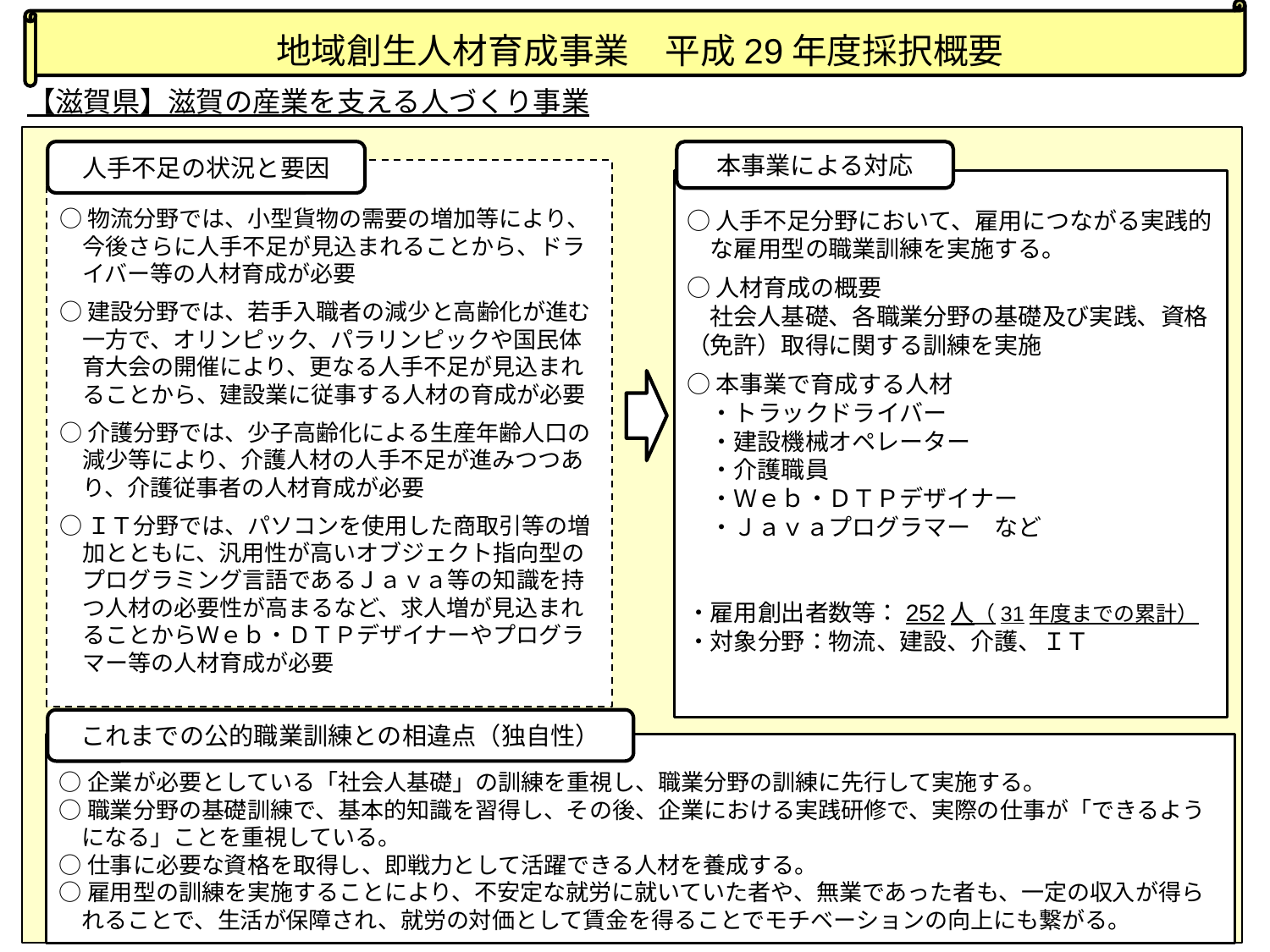

# 地域創生人材育成事業　平成29年度採択概要
 【滋賀県】滋賀の産業を支える人づくり事業

人手不足の状況と要因
本事業による対応

○物流分野では、小型貨物の需要の増加等により、
　今後さらに人手不足が見込まれることから、ドラ
　イバー等の人材育成が必要
○建設分野では、若手入職者の減少と高齢化が進む
　一方で、オリンピック、パラリンピックや国民体
　育大会の開催により、更なる人手不足が見込まれ
　ることから、建設業に従事する人材の育成が必要
○介護分野では、少子高齢化による生産年齢人口の
　減少等により、介護人材の人手不足が進みつつあ
　り、介護従事者の人材育成が必要
○ＩＴ分野では、パソコンを使用した商取引等の増
　加とともに、汎用性が高いオブジェクト指向型の
　プログラミング言語であるＪａｖａ等の知識を持
　つ人材の必要性が高まるなど、求人増が見込まれ
　ることからＷｅｂ・ＤＴＰデザイナーやプログラ
　マー等の人材育成が必要

○人手不足分野において、雇用につながる実践的
　な雇用型の職業訓練を実施する。
○人材育成の概要
　社会人基礎、各職業分野の基礎及び実践、資格（免許）取得に関する訓練を実施
○本事業で育成する人材
　・トラックドライバー
　・建設機械オペレーター
　・介護職員
　・Ｗｅｂ・ＤＴＰデザイナー
　・Ｊａｖａプログラマー　など

・雇用創出者数等：252人（31年度までの累計）
・対象分野：物流、建設、介護、ＩＴ

これまでの公的職業訓練との相違点（独自性）

○企業が必要としている「社会人基礎」の訓練を重視し、職業分野の訓練に先行して実施する。
○職業分野の基礎訓練で、基本的知識を習得し、その後、企業における実践研修で、実際の仕事が「できるよう
　になる」ことを重視している。
○仕事に必要な資格を取得し、即戦力として活躍できる人材を養成する。
○雇用型の訓練を実施することにより、不安定な就労に就いていた者や、無業であった者も、一定の収入が得ら
　れることで、生活が保障され、就労の対価として賃金を得ることでモチベーションの向上にも繋がる。